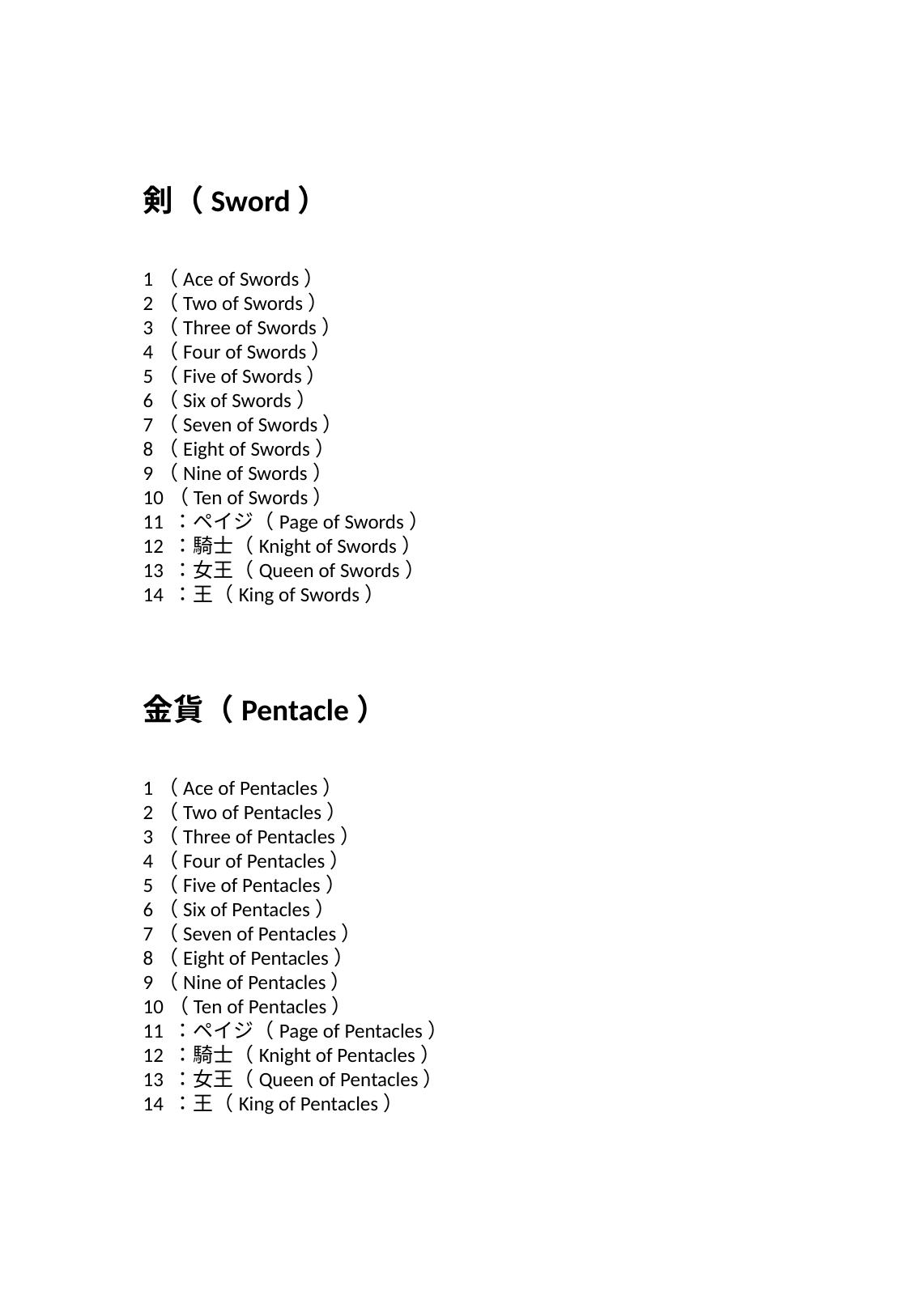

剣（Sword）

1（Ace of Swords）
2（Two of Swords）
3（Three of Swords）
4（Four of Swords）
5（Five of Swords）
6（Six of Swords）
7（Seven of Swords）
8（Eight of Swords）
9（Nine of Swords）
10（Ten of Swords）
11 ：ペイジ（Page of Swords）
12 ：騎士（Knight of Swords）
13 ：女王（Queen of Swords）
14 ：王（King of Swords）

金貨（Pentacle）

1（Ace of Pentacles）
2（Two of Pentacles）
3（Three of Pentacles）
4（Four of Pentacles）
5（Five of Pentacles）
6（Six of Pentacles）
7（Seven of Pentacles）
8（Eight of Pentacles）
9（Nine of Pentacles）
10（Ten of Pentacles）
11 ：ペイジ（Page of Pentacles）
12 ：騎士（Knight of Pentacles）
13 ：女王（Queen of Pentacles）
14 ：王（King of Pentacles）